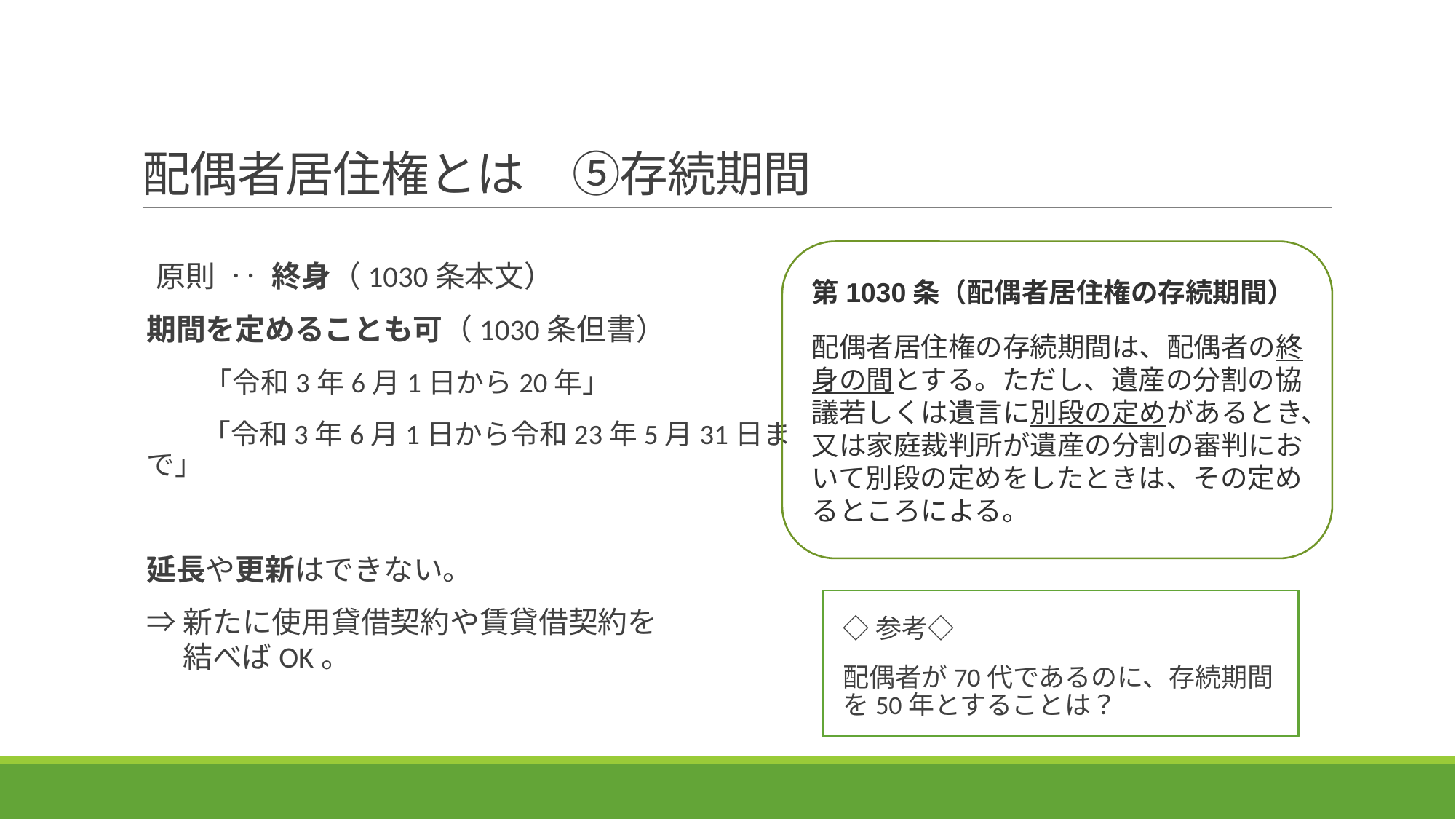

# 配偶者居住権とは　⑤存続期間

  原則  ‥  終身（1030条本文）
期間を定めることも可（1030条但書）
　　「令和3年6月1日から20年」
　　「令和3年6月1日から令和23年5月31日まで」

延長や更新はできない。
⇒新たに使用貸借契約や賃貸借契約を
　 結べばOK。

第1030条（配偶者居住権の存続期間）
配偶者居住権の存続期間は、配偶者の終身の間とする。ただし、遺産の分割の協議若しくは遺言に別段の定めがあるとき、又は家庭裁判所が遺産の分割の審判において別段の定めをしたときは、その定めるところによる。

◇参考◇
配偶者が70代であるのに、存続期間を50年とすることは？